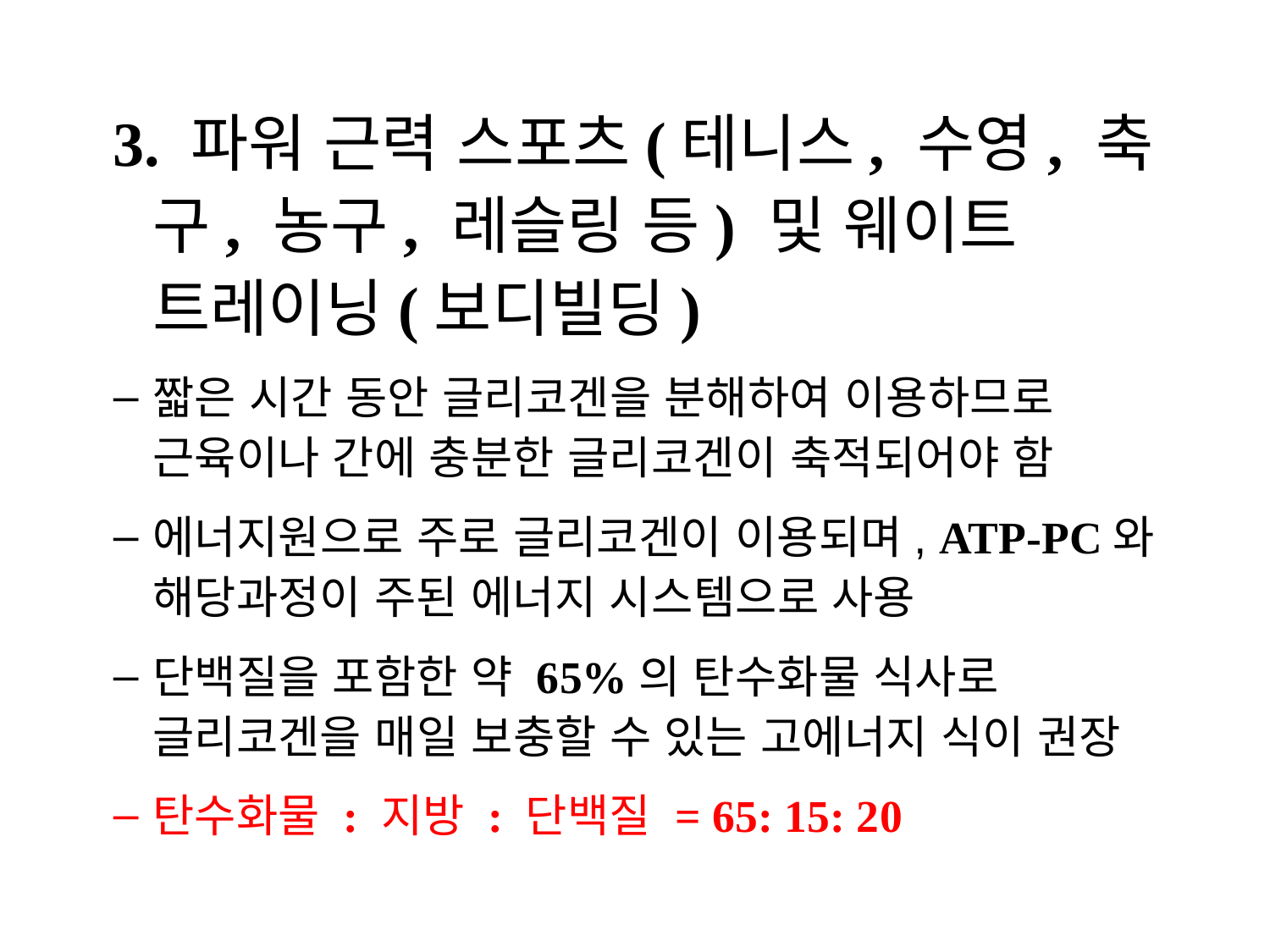

3. 파워 근력 스포츠(테니스, 수영, 축구, 농구, 레슬링 등) 및 웨이트 트레이닝(보디빌딩)
짧은 시간 동안 글리코겐을 분해하여 이용하므로 근육이나 간에 충분한 글리코겐이 축적되어야 함
에너지원으로 주로 글리코겐이 이용되며, ATP-PC와 해당과정이 주된 에너지 시스템으로 사용
단백질을 포함한 약 65%의 탄수화물 식사로 글리코겐을 매일 보충할 수 있는 고에너지 식이 권장
탄수화물 : 지방 : 단백질 = 65: 15: 20